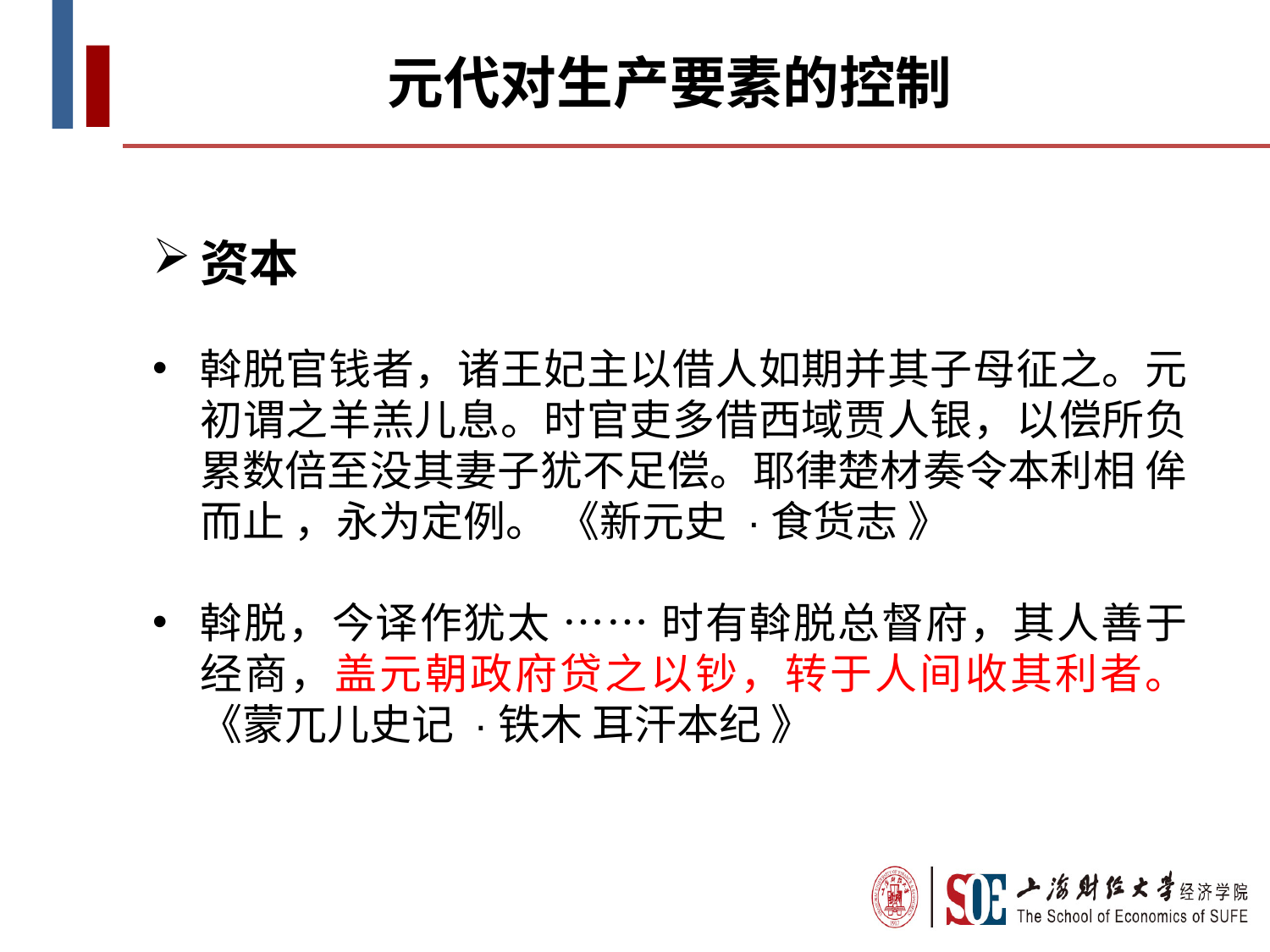

元代对生产要素的控制
资本

斡脱官钱者，诸王妃主以借人如期并其子母征之。元初谓之羊羔儿息。时官吏多借西域贾人银，以偿所负累数倍至没其妻子犹不足偿。耶律楚材奏令本利相 侔而止 ，永为定例。 《新元史 ·食货志 》

斡脱，今译作犹太 …… 时有斡脱总督府，其人善于经商，盖元朝政府贷之以钞，转于人间收其利者。 《蒙兀儿史记 ·铁木 耳汗本纪 》